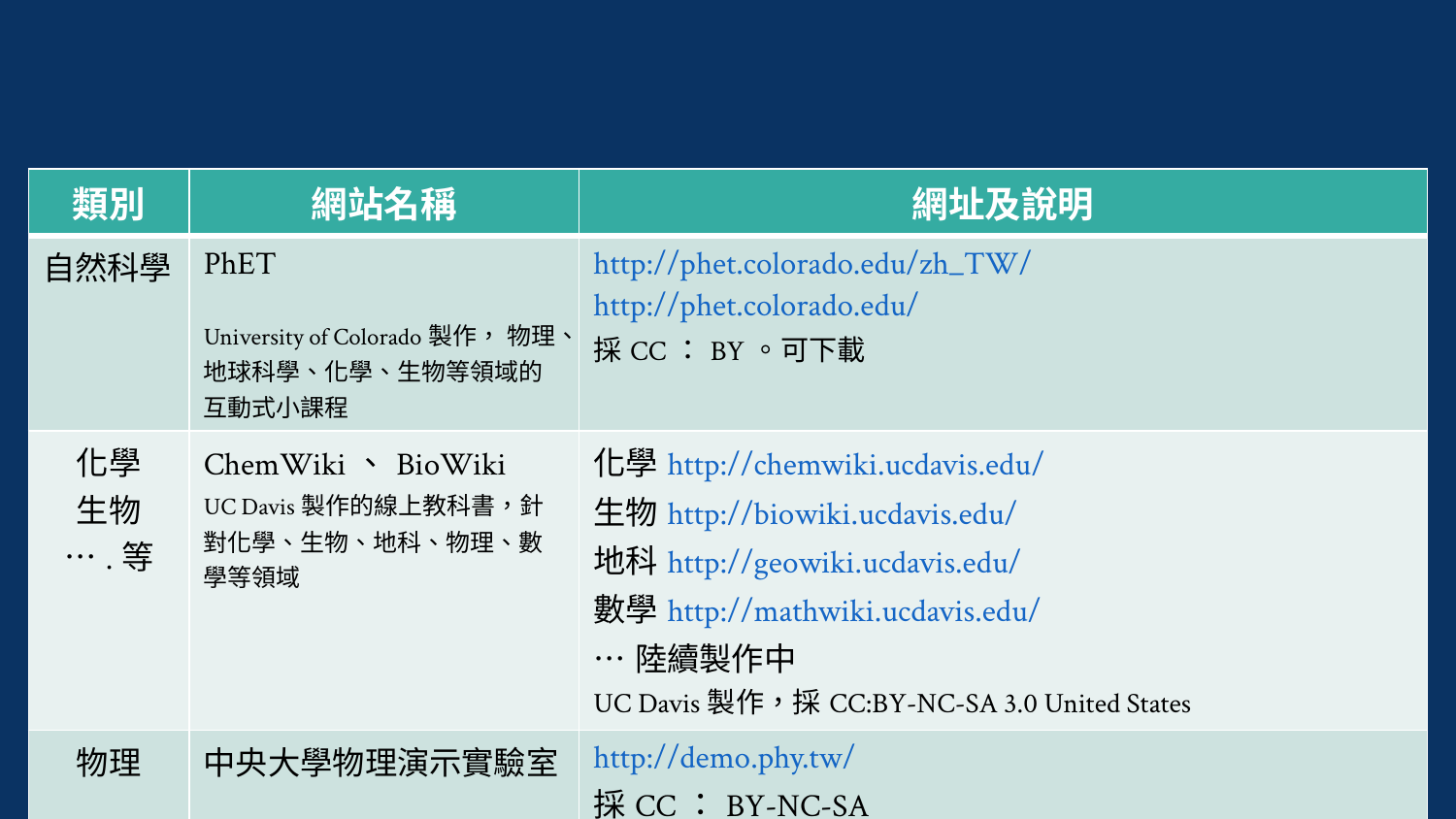

| 類別 | 網站名稱 | 網址及說明 |
| --- | --- | --- |
| 自然科學 | PhET University of Colorado製作， 物理、地球科學、化學、生物等領域的互動式小課程 | http://phet.colorado.edu/zh\_TW/ http://phet.colorado.edu/ 採CC：BY。可下載 |
| 化學 生物 ….等 | ChemWiki、BioWiki UC Davis製作的線上教科書，針對化學、生物、地科、物理、數學等領域 | 化學http://chemwiki.ucdavis.edu/ 生物http://biowiki.ucdavis.edu/ 地科http://geowiki.ucdavis.edu/ 數學http://mathwiki.ucdavis.edu/ …陸續製作中 UC Davis製作，採CC:BY-NC-SA 3.0 United States |
| 物理 | 中央大學物理演示實驗室 | http://demo.phy.tw/ 採CC：BY-NC-SA |
64